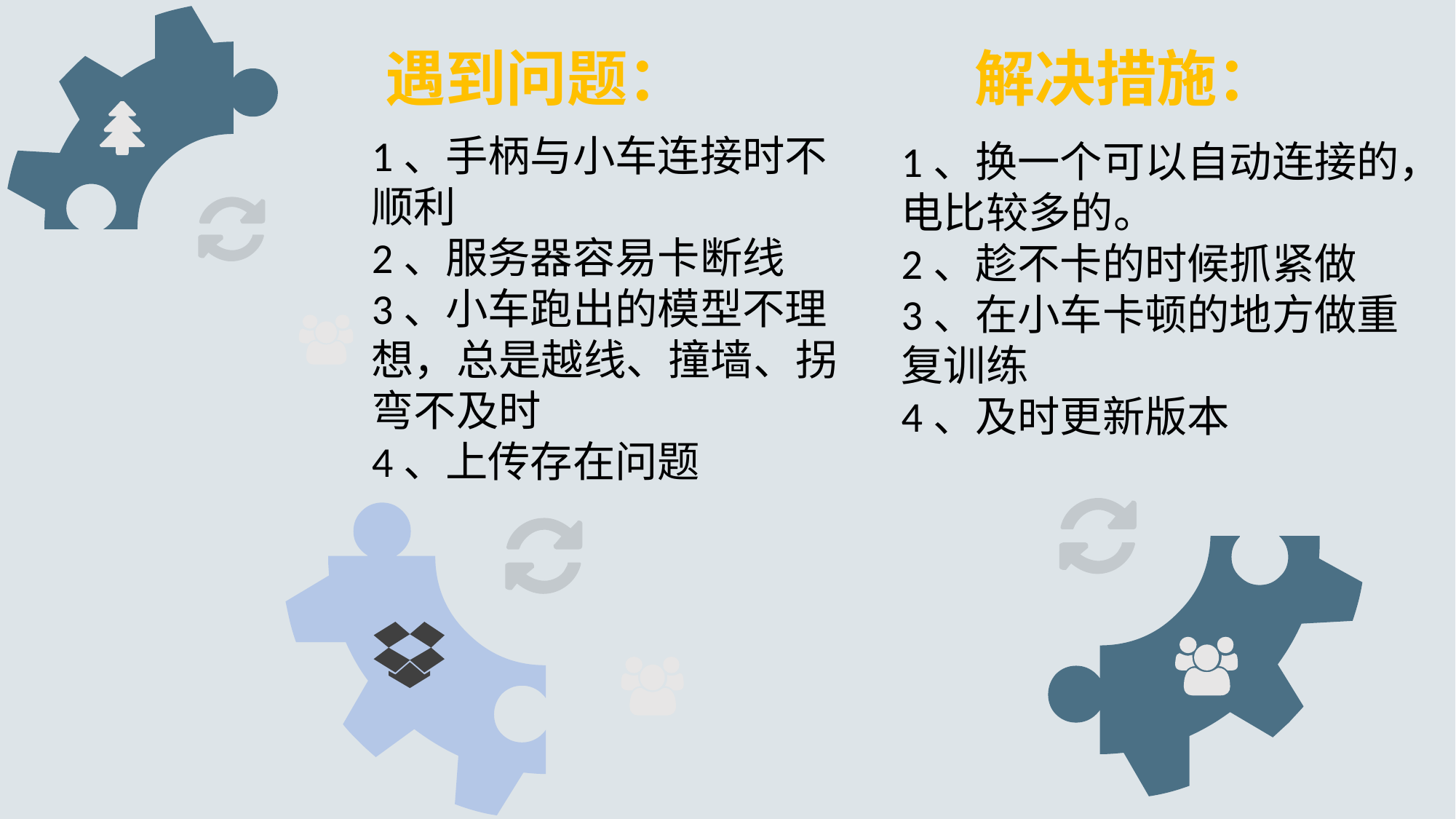

遇到问题：
1、换一个可以自动连接的，电比较多的。
2、趁不卡的时候抓紧做
3、在小车卡顿的地方做重复训练
4、及时更新版本
1、手柄与小车连接时不顺利
2、服务器容易卡断线
3、小车跑出的模型不理想，总是越线、撞墙、拐弯不及时
4、上传存在问题
解决措施：